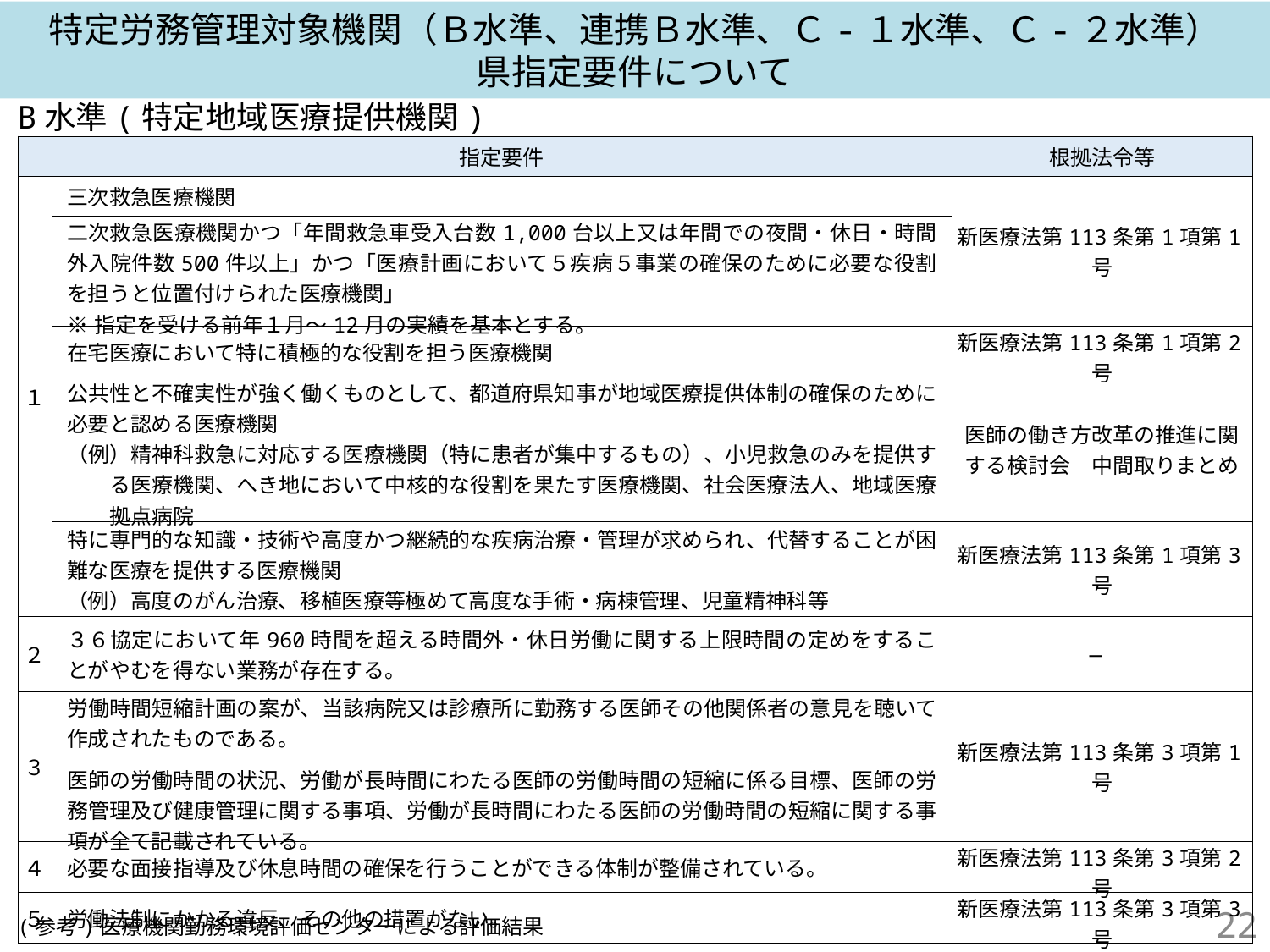

特定労務管理対象機関（Ｂ水準、連携Ｂ水準、Ｃ-１水準、Ｃ-２水準）
県指定要件について
B水準(特定地域医療提供機関)
|  | 指定要件 | 根拠法令等 |
| --- | --- | --- |
| １ | 三次救急医療機関 | 新医療法第113条第1項第1号 |
|  | 二次救急医療機関かつ「年間救急車受入台数1,000台以上又は年間での夜間・休日・時間外入院件数500件以上」かつ「医療計画において５疾病５事業の確保のために必要な役割を担うと位置付けられた医療機関」 ※指定を受ける前年１月～12月の実績を基本とする。 |  |
|  | 在宅医療において特に積極的な役割を担う医療機関 | 新医療法第113条第1項第2号 |
|  | 公共性と不確実性が強く働くものとして、都道府県知事が地域医療提供体制の確保のために必要と認める医療機関 （例）精神科救急に対応する医療機関（特に患者が集中するもの）、小児救急のみを提供する医療機関、へき地において中核的な役割を果たす医療機関、社会医療法人、地域医療拠点病院 | 医師の働き方改革の推進に関 する検討会　中間取りまとめ |
|  | 特に専門的な知識・技術や高度かつ継続的な疾病治療・管理が求められ、代替することが困難な医療を提供する医療機関 （例）高度のがん治療、移植医療等極めて高度な手術・病棟管理、児童精神科等 | 新医療法第113条第1項第3号 |
| ２ | ３６協定において年960時間を超える時間外・休日労働に関する上限時間の定めをすることがやむを得ない業務が存在する。 | ― |
| ３ | 労働時間短縮計画の案が、当該病院又は診療所に勤務する医師その他関係者の意見を聴いて作成されたものである。 医師の労働時間の状況、労働が長時間にわたる医師の労働時間の短縮に係る目標、医師の労務管理及び健康管理に関する事項、労働が長時間にわたる医師の労働時間の短縮に関する事項が全て記載されている。 | 新医療法第113条第3項第1号 |
| ４ | 必要な面接指導及び休息時間の確保を行うことができる体制が整備されている。 | 新医療法第113条第3項第2号 |
| ５ | 労働法制にかかる違反、その他の措置がない。 | 新医療法第113条第3項第3号 |

22
(参考)医療機関勤務環境評価センターによる評価結果